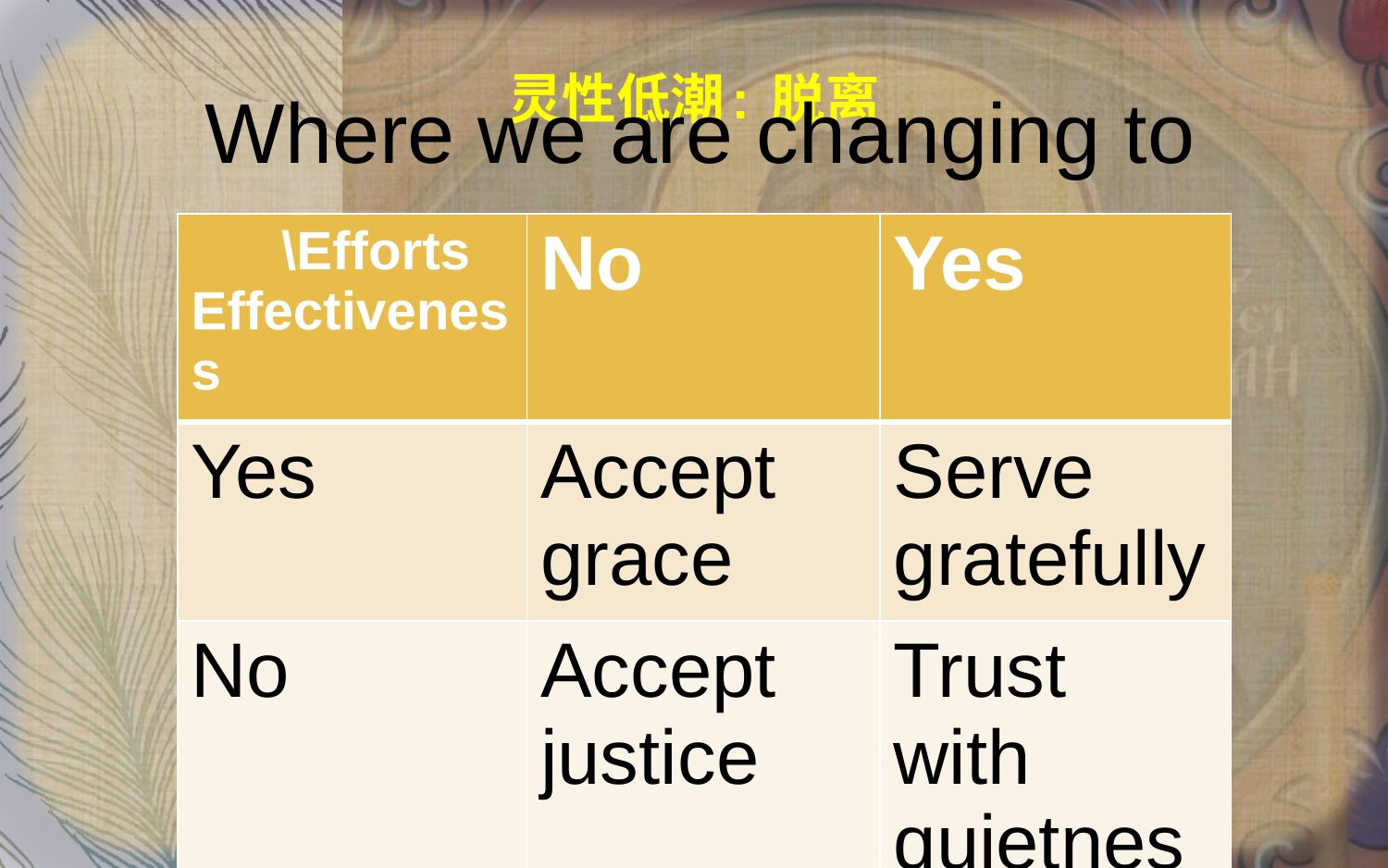

# 灵性低潮: 脱离
Where we are changing to
| \Efforts Effectiveness | No | Yes |
| --- | --- | --- |
| Yes | Accept grace | Serve gratefully |
| No | Accept justice | Trust with quietness |